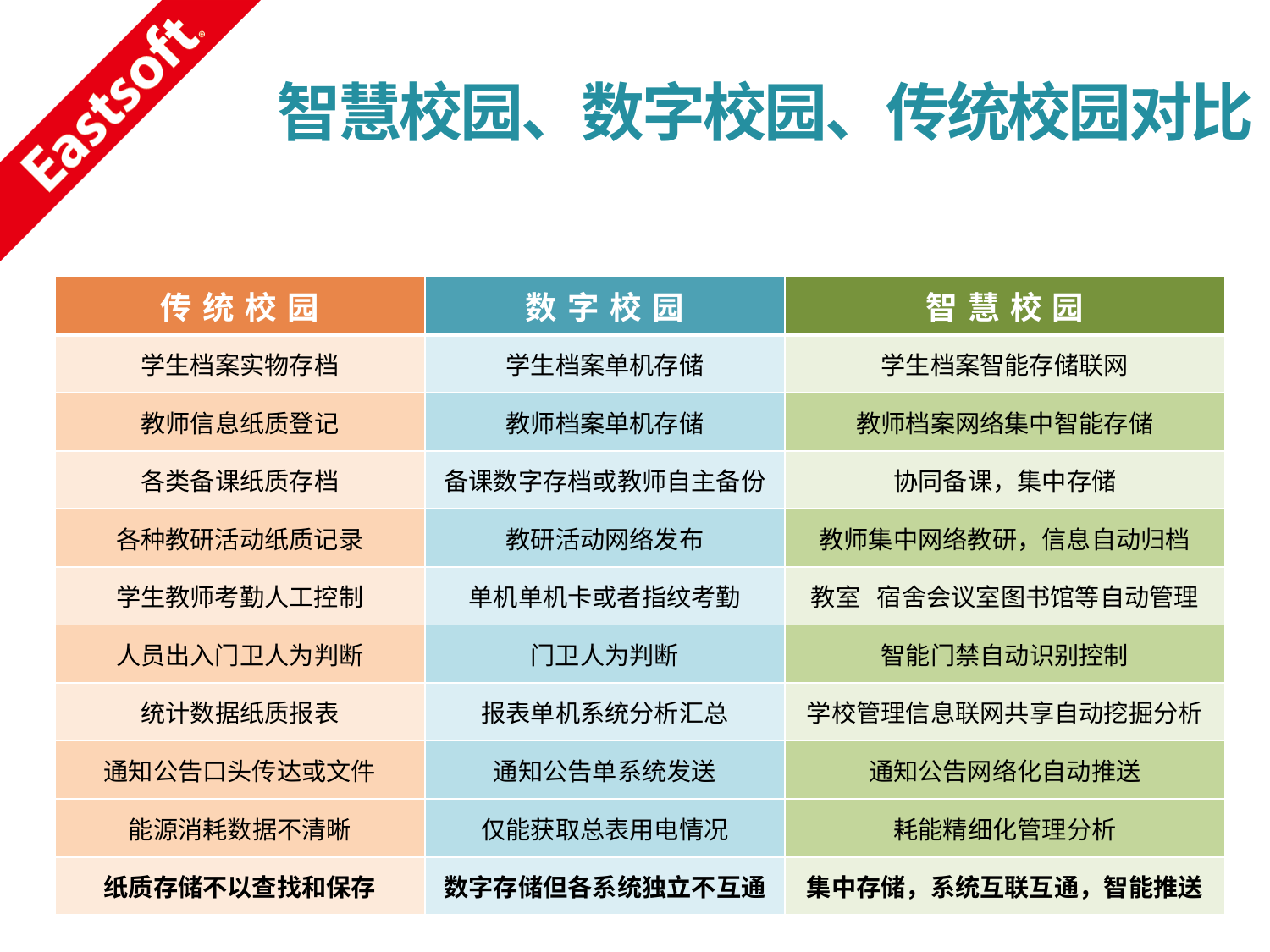

智慧校园、数字校园、传统校园对比
| 传统校园 | 数字校园 | 智慧校园 |
| --- | --- | --- |
| 学生档案实物存档 | 学生档案单机存储 | 学生档案智能存储联网 |
| 教师信息纸质登记 | 教师档案单机存储 | 教师档案网络集中智能存储 |
| 各类备课纸质存档 | 备课数字存档或教师自主备份 | 协同备课，集中存储 |
| 各种教研活动纸质记录 | 教研活动网络发布 | 教师集中网络教研，信息自动归档 |
| 学生教师考勤人工控制 | 单机单机卡或者指纹考勤 | 教室 宿舍会议室图书馆等自动管理 |
| 人员出入门卫人为判断 | 门卫人为判断 | 智能门禁自动识别控制 |
| 统计数据纸质报表 | 报表单机系统分析汇总 | 学校管理信息联网共享自动挖掘分析 |
| 通知公告口头传达或文件 | 通知公告单系统发送 | 通知公告网络化自动推送 |
| 能源消耗数据不清晰 | 仅能获取总表用电情况 | 耗能精细化管理分析 |
| 纸质存储不以查找和保存 | 数字存储但各系统独立不互通 | 集中存储，系统互联互通，智能推送 |